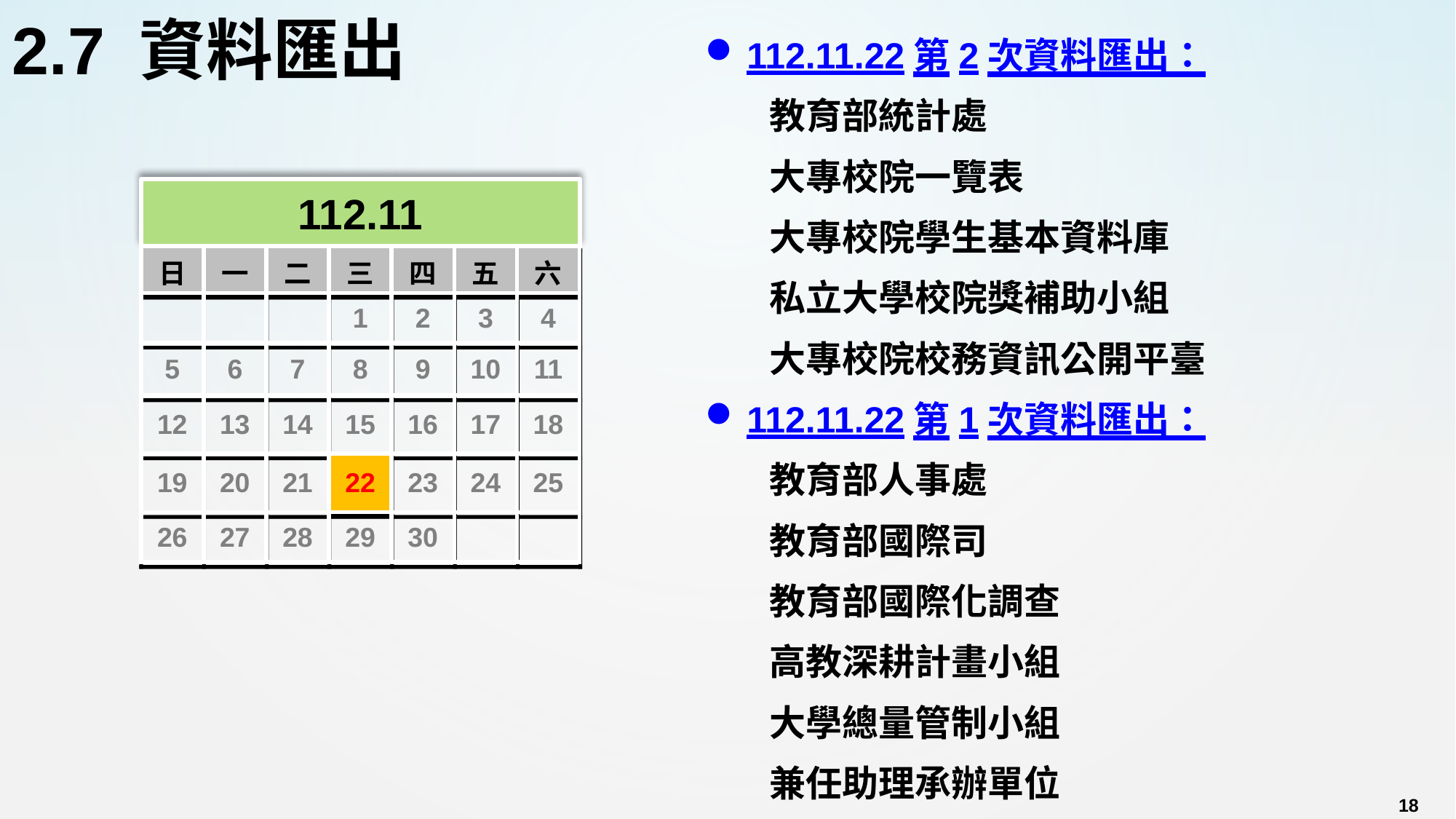

112.11.22第2次資料匯出：
	教育部統計處
	大專校院一覽表
	大專校院學生基本資料庫
	私立大學校院獎補助小組
	大專校院校務資訊公開平臺
112.11.22第1次資料匯出：
	教育部人事處
	教育部國際司
	教育部國際化調查
	高教深耕計畫小組
	大學總量管制小組
	兼任助理承辦單位
# 2.7 資料匯出
112.11
| 日 | 一 | 二 | 三 | 四 | 五 | 六 |
| --- | --- | --- | --- | --- | --- | --- |
|  |  |  | 1 | 2 | 3 | 4 |
| 5 | 6 | 7 | 8 | 9 | 10 | 11 |
| 12 | 13 | 14 | 15 | 16 | 17 | 18 |
| 19 | 20 | 21 | 22 | 23 | 24 | 25 |
| 26 | 27 | 28 | 29 | 30 |  |  |